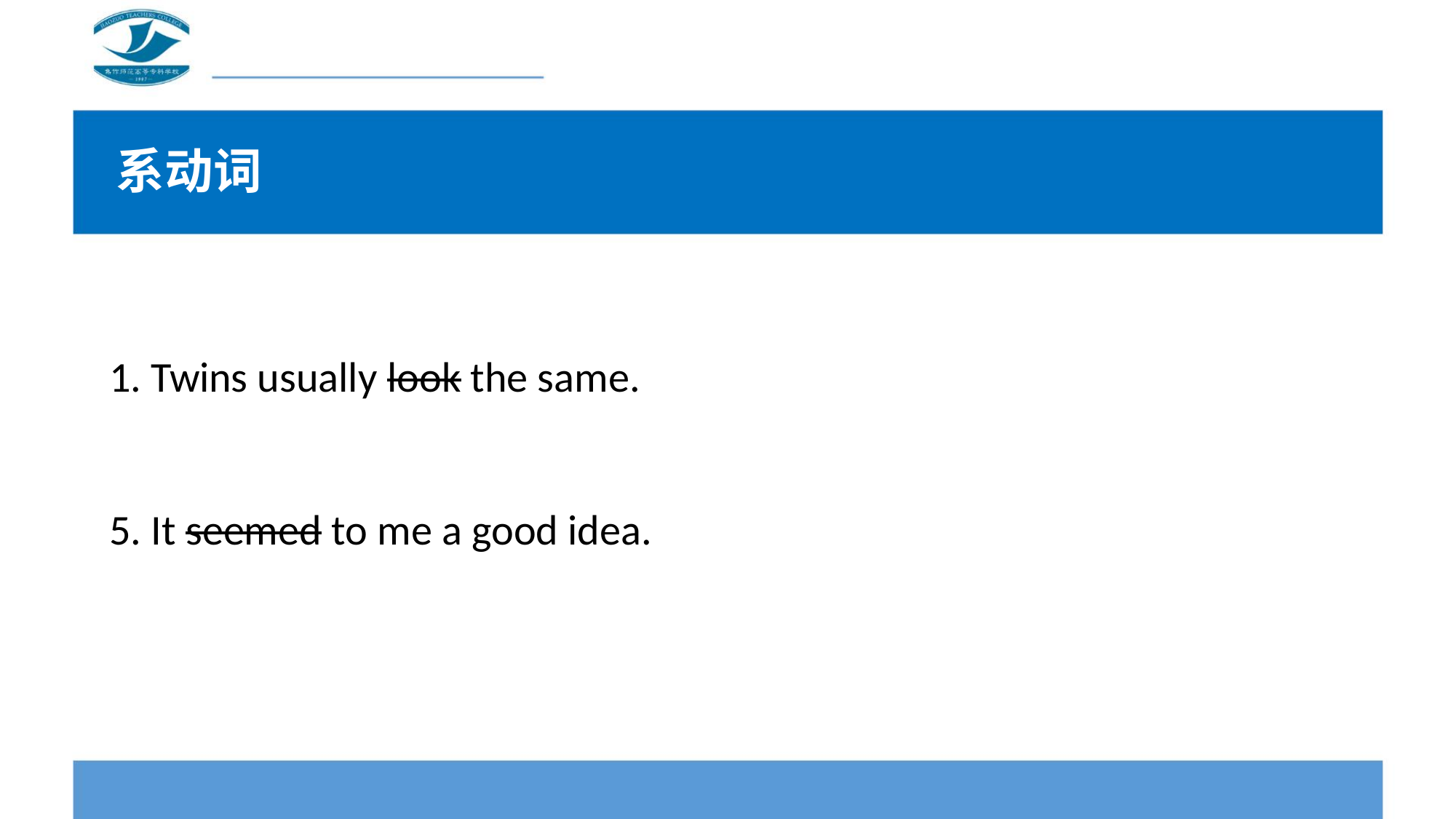

系动词
1. Twins usually look the same.
5. It seemed to me a good idea.